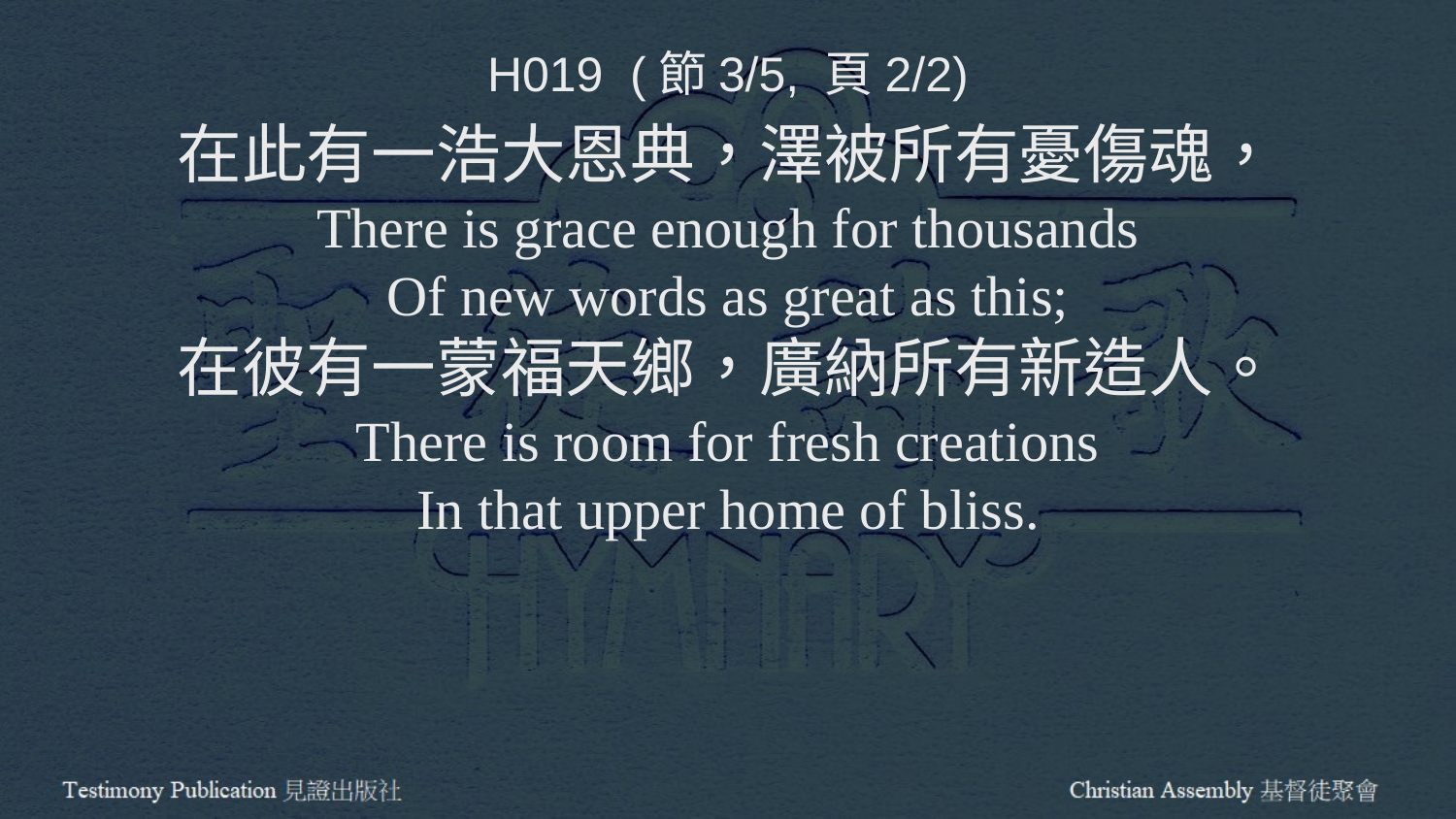

H019  (節3/5, 頁2/2)
在此有一浩大恩典，澤被所有憂傷魂，
There is grace enough for thousands
Of new words as great as this;
在彼有一蒙福天鄉，廣納所有新造人。
There is room for fresh creations
In that upper home of bliss.